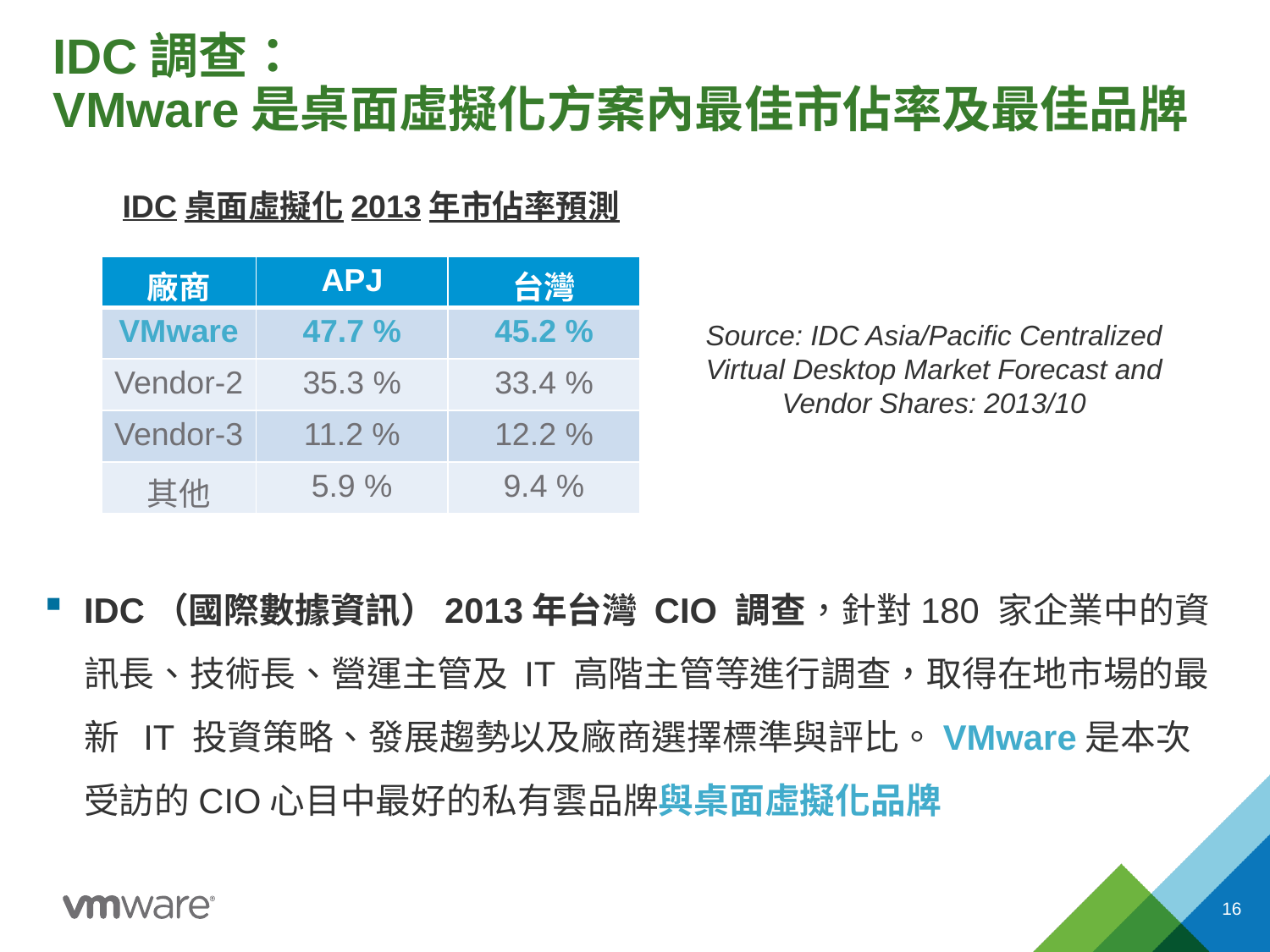

# IDC調查： VMware是桌面虛擬化方案內最佳市佔率及最佳品牌
IDC桌面虛擬化2013年市佔率預測
| 廠商 | APJ | 台灣 |
| --- | --- | --- |
| VMware | 47.7 % | 45.2 % |
| Vendor-2 | 35.3 % | 33.4 % |
| Vendor-3 | 11.2 % | 12.2 % |
| 其他 | 5.9 % | 9.4 % |
Source: IDC Asia/Pacific Centralized Virtual Desktop Market Forecast and Vendor Shares: 2013/10
IDC（國際數據資訊）2013年台灣 CIO 調查，針對180 家企業中的資訊長、技術長、營運主管及 IT 高階主管等進行調查，取得在地市場的最新  IT 投資策略、發展趨勢以及廠商選擇標準與評比。VMware是本次受訪的CIO心目中最好的私有雲品牌與桌面虛擬化品牌
16